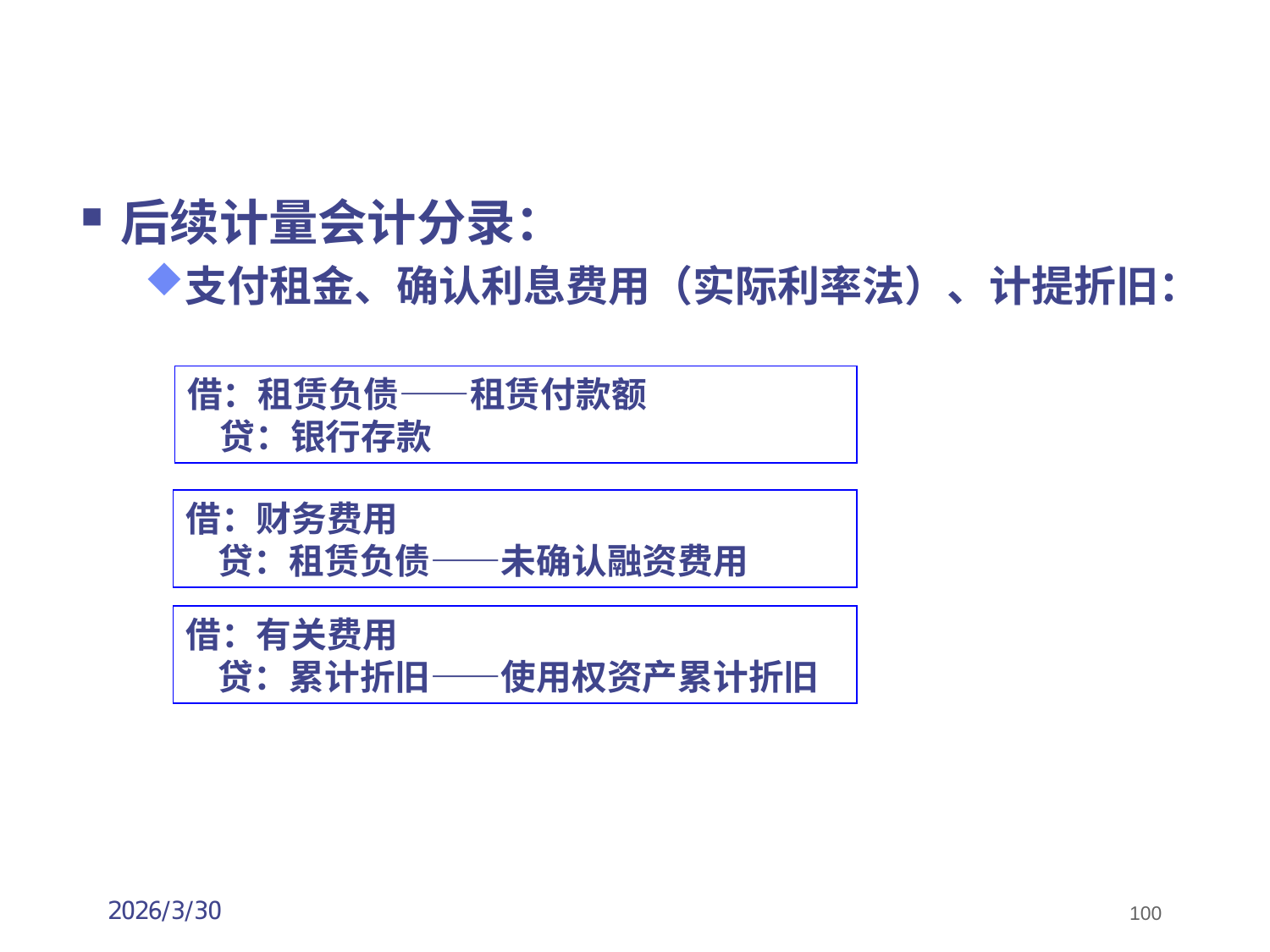

后续计量会计分录：
支付租金、确认利息费用（实际利率法）、计提折旧：

借：租赁负债——租赁付款额
   贷：银行存款
借：财务费用
   贷：租赁负债——未确认融资费用
借：有关费用
   贷：累计折旧——使用权资产累计折旧
2026/3/30
100